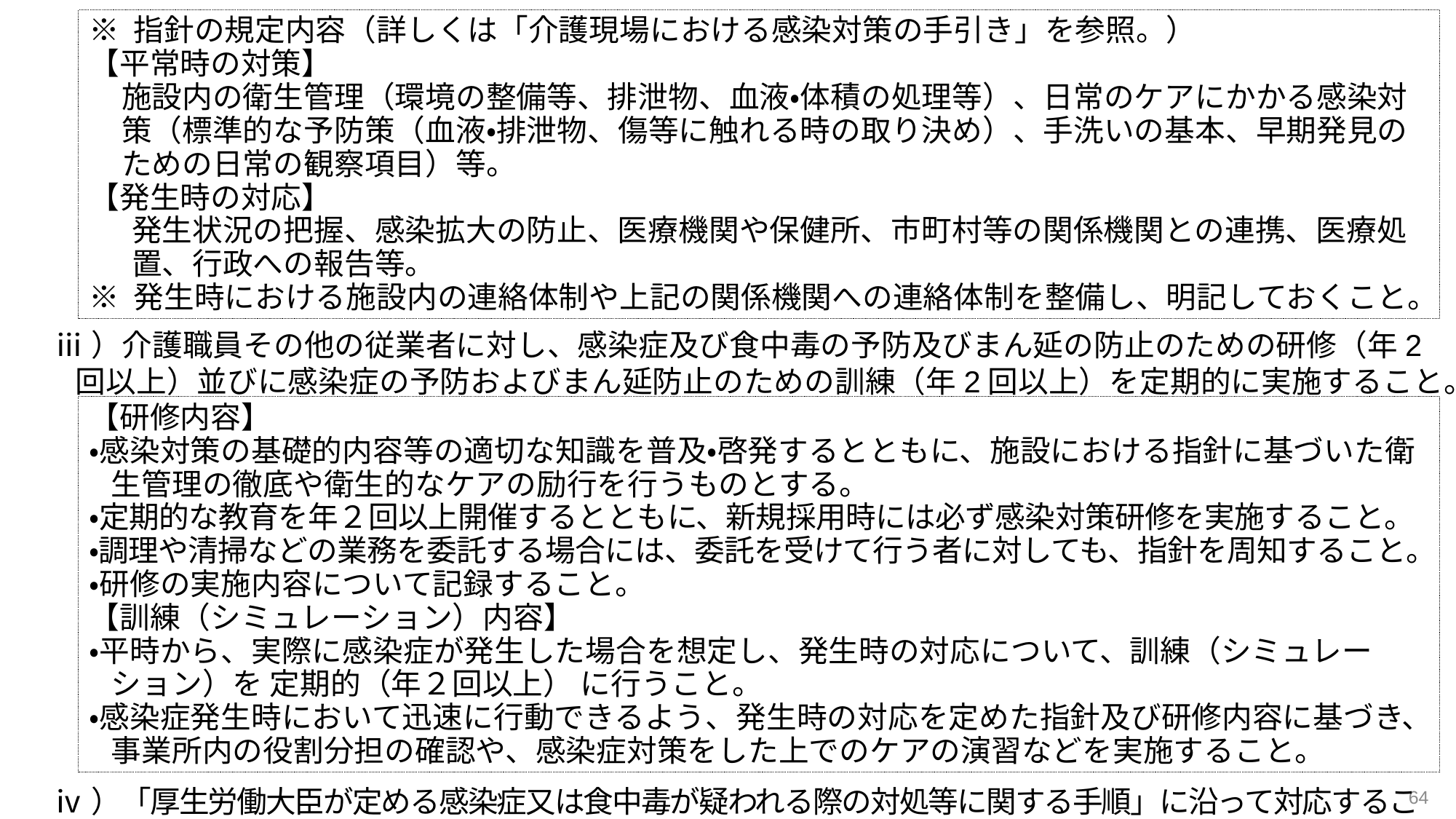

ⅲ）介護職員その他の従業者に対し、感染症及び食中毒の予防及びまん延の防止のための研修（年2回以上）並びに感染症の予防およびまん延防止のための訓練（年2回以上）を定期的に実施すること。

ⅳ）「厚生労働大臣が定める感染症又は食中毒が疑われる際の対処等に関する手順」に沿って対応すること。
※ 指針の規定内容（詳しくは「介護現場における感染対策の手引き」を参照。）
【平常時の対策】
施設内の衛生管理（環境の整備等、排泄物、血液・体積の処理等）、日常のケアにかかる感染対策（標準的な予防策（血液・排泄物、傷等に触れる時の取り決め）、手洗いの基本、早期発見のための日常の観察項目）等。
【発生時の対応】
発生状況の把握、感染拡大の防止、医療機関や保健所、市町村等の関係機関との連携、医療処置、行政への報告等。
※ 発生時における施設内の連絡体制や上記の関係機関への連絡体制を整備し、明記しておくこと。
【研修内容】
・感染対策の基礎的内容等の適切な知識を普及・啓発するとともに、施設における指針に基づいた衛生管理の徹底や衛生的なケアの励行を行うものとする。
・定期的な教育を年２回以上開催するとともに、新規採用時には必ず感染対策研修を実施すること。
・調理や清掃などの業務を委託する場合には、委託を受けて行う者に対しても、指針を周知すること。
・研修の実施内容について記録すること。
【訓練（シミュレーション）内容】
・平時から、実際に感染症が発生した場合を想定し、発生時の対応について、訓練（シミュレーション）を 定期的（年２回以上） に行うこと。
・感染症発生時において迅速に行動できるよう、発生時の対応を定めた指針及び研修内容に基づき、事業所内の役割分担の確認や、感染症対策をした上でのケアの演習などを実施すること。
64